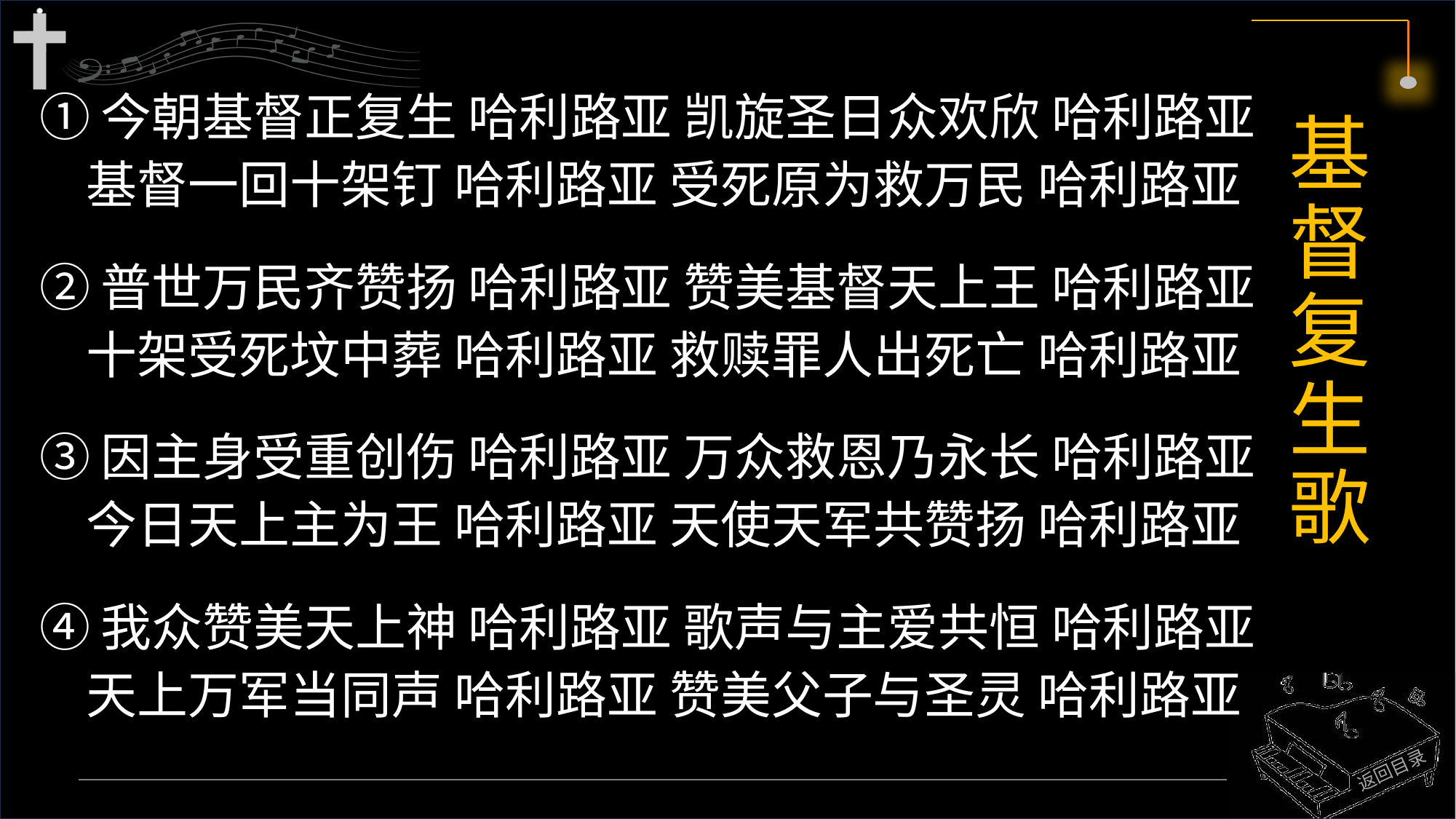

# 基督复生歌
①今朝基督正复生 哈利路亚 凯旋圣日众欢欣 哈利路亚
  基督一回十架钉 哈利路亚 受死原为救万民 哈利路亚

②普世万民齐赞扬 哈利路亚 赞美基督天上王 哈利路亚
  十架受死坟中葬 哈利路亚 救赎罪人出死亡 哈利路亚

③因主身受重创伤 哈利路亚 万众救恩乃永长 哈利路亚
  今日天上主为王 哈利路亚 天使天军共赞扬 哈利路亚

④我众赞美天上神 哈利路亚 歌声与主爱共恒 哈利路亚
  天上万军当同声 哈利路亚 赞美父子与圣灵 哈利路亚